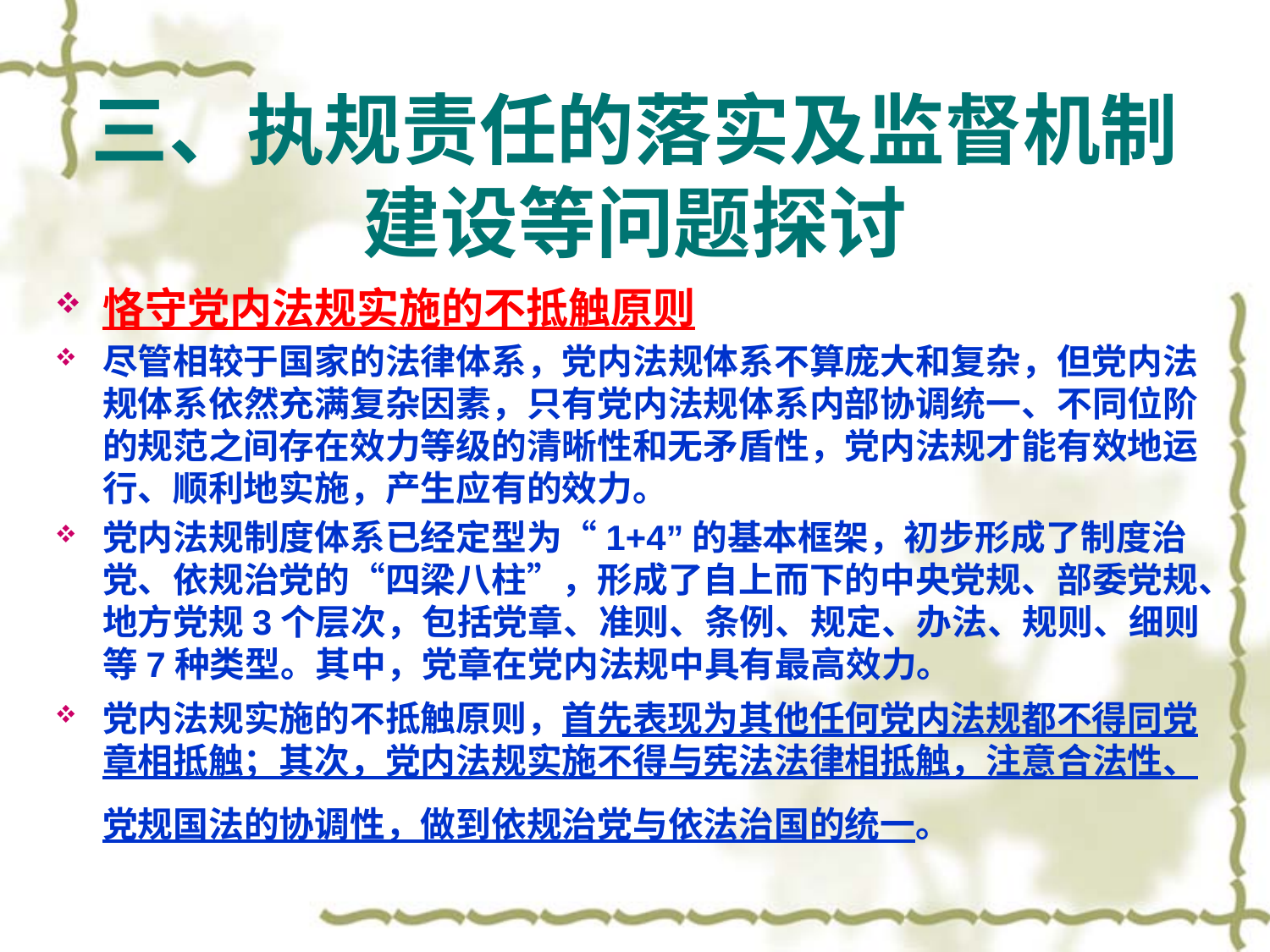

# 三、执规责任的落实及监督机制建设等问题探讨
恪守党内法规实施的不抵触原则
尽管相较于国家的法律体系，党内法规体系不算庞大和复杂，但党内法规体系依然充满复杂因素，只有党内法规体系内部协调统一、不同位阶的规范之间存在效力等级的清晰性和无矛盾性，党内法规才能有效地运行、顺利地实施，产生应有的效力。
党内法规制度体系已经定型为“1+4”的基本框架，初步形成了制度治党、依规治党的“四梁八柱”，形成了自上而下的中央党规、部委党规、地方党规3个层次，包括党章、准则、条例、规定、办法、规则、细则等7种类型。其中，党章在党内法规中具有最高效力。
党内法规实施的不抵触原则，首先表现为其他任何党内法规都不得同党章相抵触；其次，党内法规实施不得与宪法法律相抵触，注意合法性、党规国法的协调性，做到依规治党与依法治国的统一。